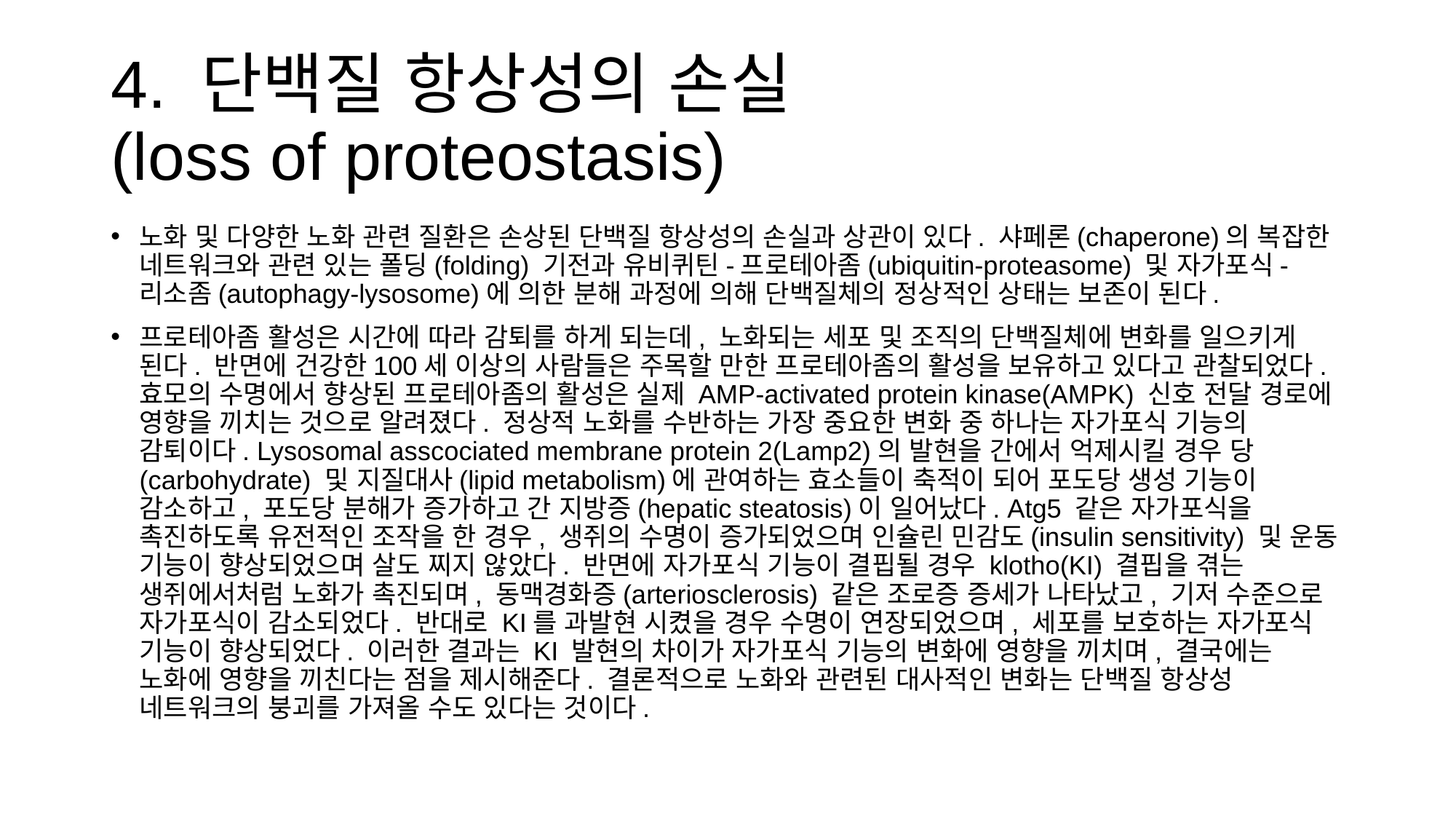

# 4. 단백질 항상성의 손실 (loss of proteostasis)
노화 및 다양한 노화 관련 질환은 손상된 단백질 항상성의 손실과 상관이 있다. 샤페론(chaperone)의 복잡한 네트워크와 관련 있는 폴딩(folding) 기전과 유비퀴틴-프로테아좀(ubiquitin-proteasome) 및 자가포식-리소좀(autophagy-lysosome)에 의한 분해 과정에 의해 단백질체의 정상적인 상태는 보존이 된다.
프로테아좀 활성은 시간에 따라 감퇴를 하게 되는데, 노화되는 세포 및 조직의 단백질체에 변화를 일으키게 된다. 반면에 건강한100세 이상의 사람들은 주목할 만한 프로테아좀의 활성을 보유하고 있다고 관찰되었다. 효모의 수명에서 향상된 프로테아좀의 활성은 실제 AMP-activated protein kinase(AMPK) 신호 전달 경로에 영향을 끼치는 것으로 알려졌다. 정상적 노화를 수반하는 가장 중요한 변화 중 하나는 자가포식 기능의 감퇴이다. Lysosomal asscociated membrane protein 2(Lamp2)의 발현을 간에서 억제시킬 경우 당(carbohydrate) 및 지질대사(lipid metabolism)에 관여하는 효소들이 축적이 되어 포도당 생성 기능이 감소하고, 포도당 분해가 증가하고 간 지방증(hepatic steatosis)이 일어났다. Atg5 같은 자가포식을 촉진하도록 유전적인 조작을 한 경우, 생쥐의 수명이 증가되었으며 인슐린 민감도(insulin sensitivity) 및 운동 기능이 향상되었으며 살도 찌지 않았다. 반면에 자가포식 기능이 결핍될 경우 klotho(KI) 결핍을 겪는 생쥐에서처럼 노화가 촉진되며, 동맥경화증(arteriosclerosis) 같은 조로증 증세가 나타났고, 기저 수준으로 자가포식이 감소되었다. 반대로 KI를 과발현 시켰을 경우 수명이 연장되었으며, 세포를 보호하는 자가포식 기능이 향상되었다. 이러한 결과는 KI 발현의 차이가 자가포식 기능의 변화에 영향을 끼치며, 결국에는 노화에 영향을 끼친다는 점을 제시해준다. 결론적으로 노화와 관련된 대사적인 변화는 단백질 항상성 네트워크의 붕괴를 가져올 수도 있다는 것이다.